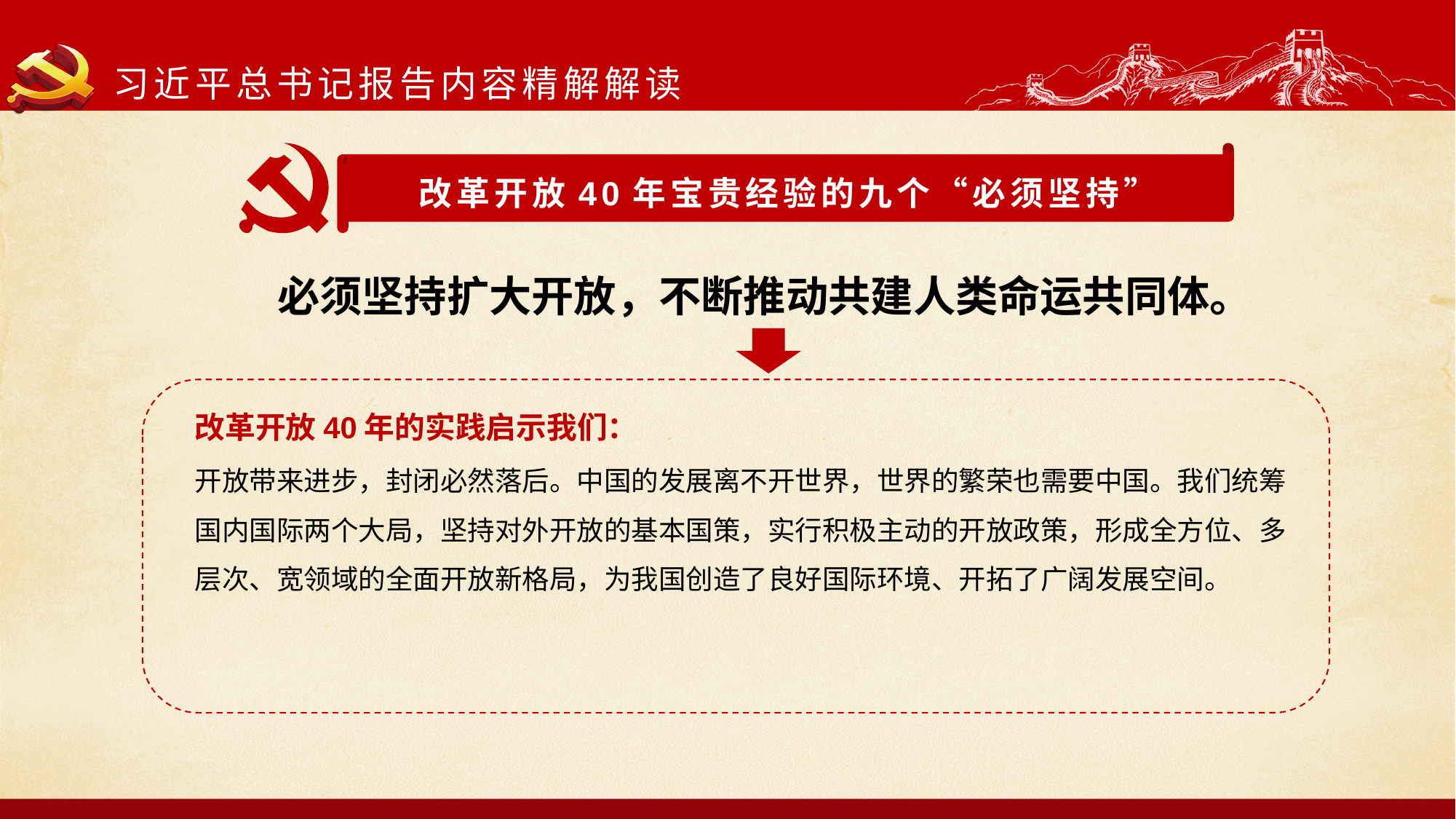

习近平总书记报告内容精解解读

改革开放40年宝贵经验的九个“必须坚持”
必须坚持扩大开放，不断推动共建人类命运共同体。

改革开放40年的实践启示我们：
开放带来进步，封闭必然落后。中国的发展离不开世界，世界的繁荣也需要中国。我们统筹国内国际两个大局，坚持对外开放的基本国策，实行积极主动的开放政策，形成全方位、多层次、宽领域的全面开放新格局，为我国创造了良好国际环境、开拓了广阔发展空间。